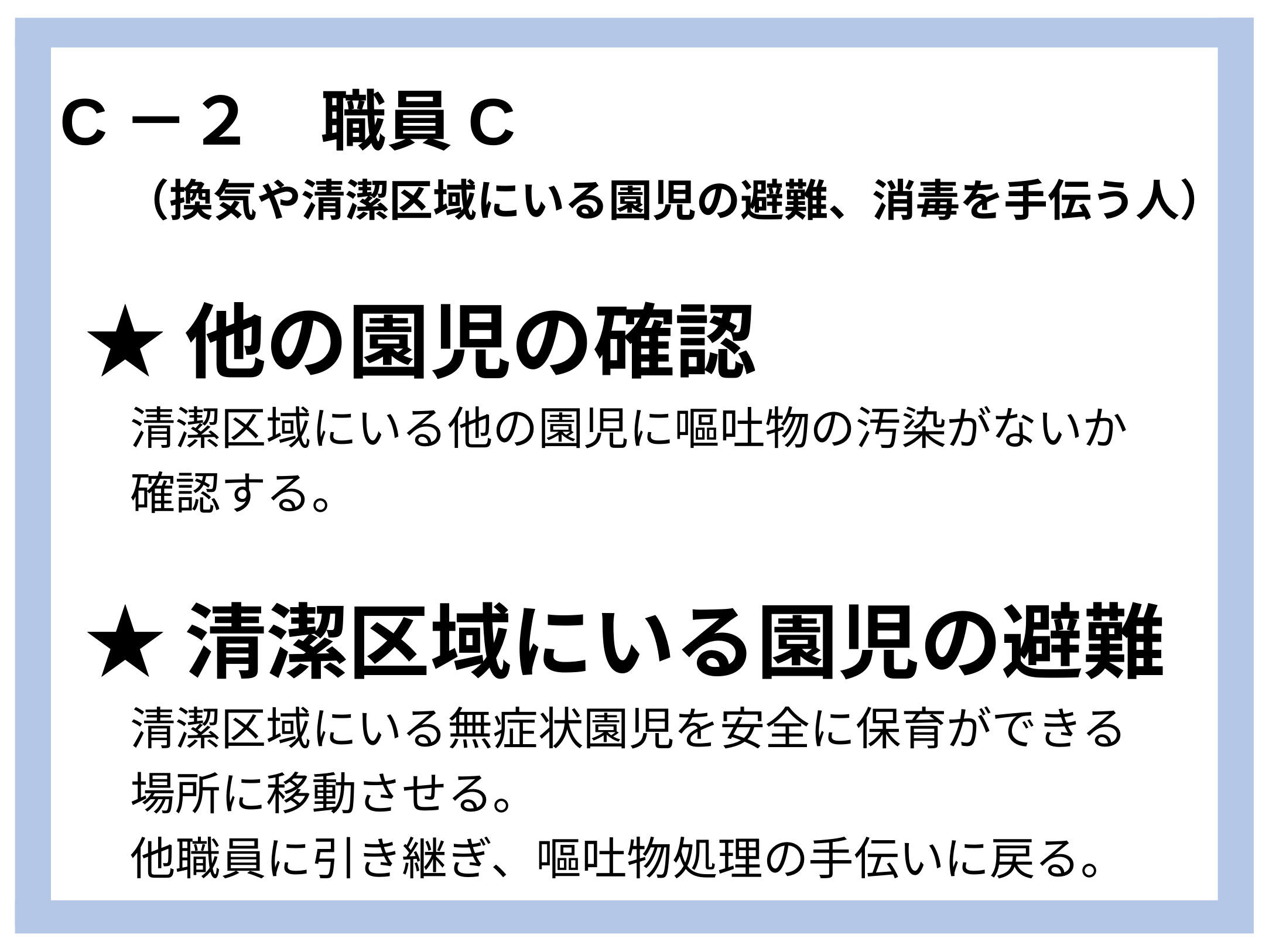

# C－２　職員C 　（換気や清潔区域にいる園児の避難、消毒を手伝う人）

★他の園児の確認
　清潔区域にいる他の園児に嘔吐物の汚染がないか
　確認する。

★清潔区域にいる園児の避難
　清潔区域にいる無症状園児を安全に保育ができる
　場所に移動させる。
　他職員に引き継ぎ、嘔吐物処理の手伝いに戻る。